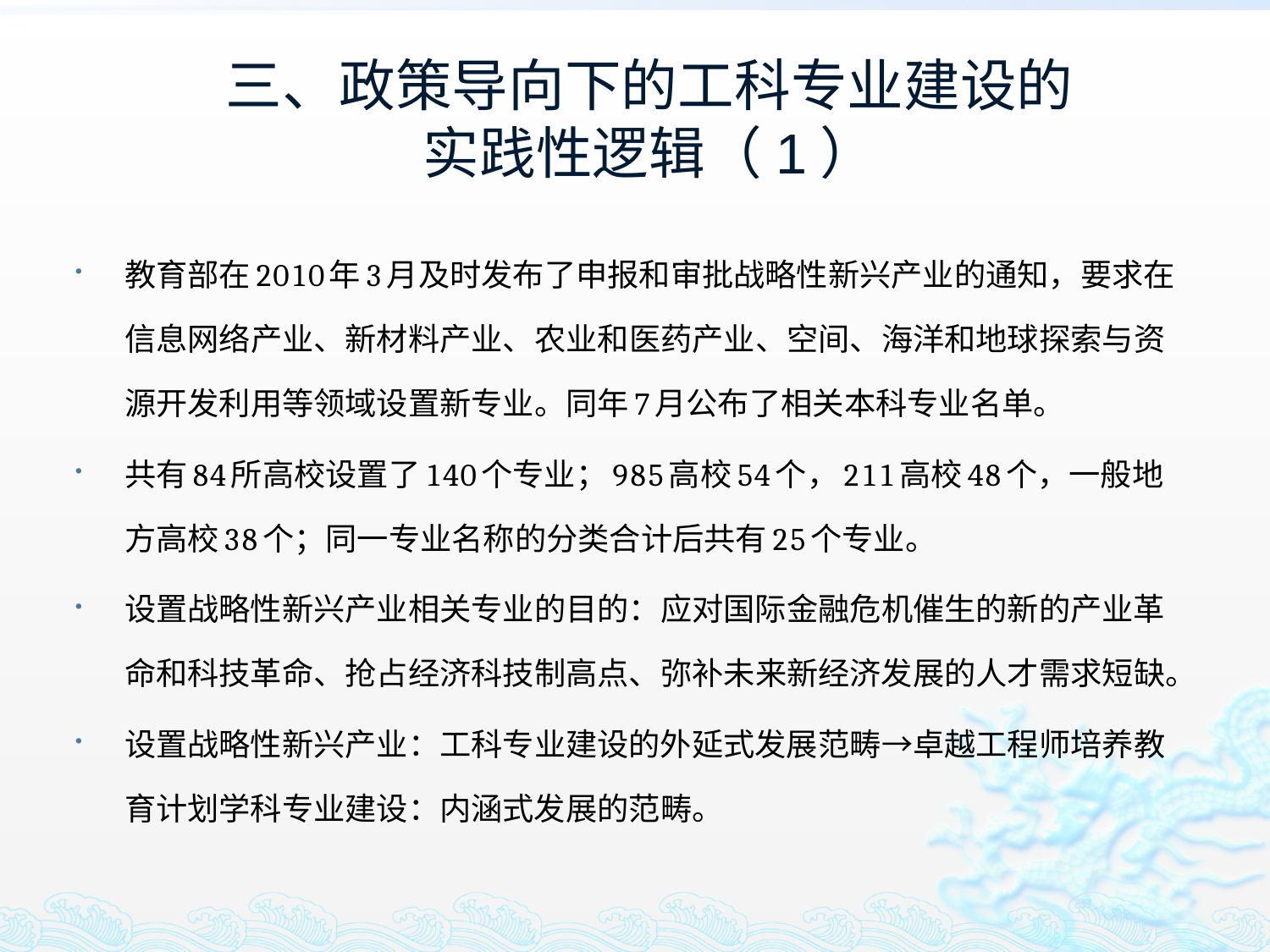

# 三、政策导向下的工科专业建设的 实践性逻辑（1）
教育部在2010年3月及时发布了申报和审批战略性新兴产业的通知，要求在信息网络产业、新材料产业、农业和医药产业、空间、海洋和地球探索与资源开发利用等领域设置新专业。同年7月公布了相关本科专业名单。
共有84所高校设置了140个专业；985高校54个，211高校48个，一般地方高校38个；同一专业名称的分类合计后共有25个专业。
设置战略性新兴产业相关专业的目的：应对国际金融危机催生的新的产业革命和科技革命、抢占经济科技制高点、弥补未来新经济发展的人才需求短缺。
设置战略性新兴产业：工科专业建设的外延式发展范畴→卓越工程师培养教育计划学科专业建设：内涵式发展的范畴。